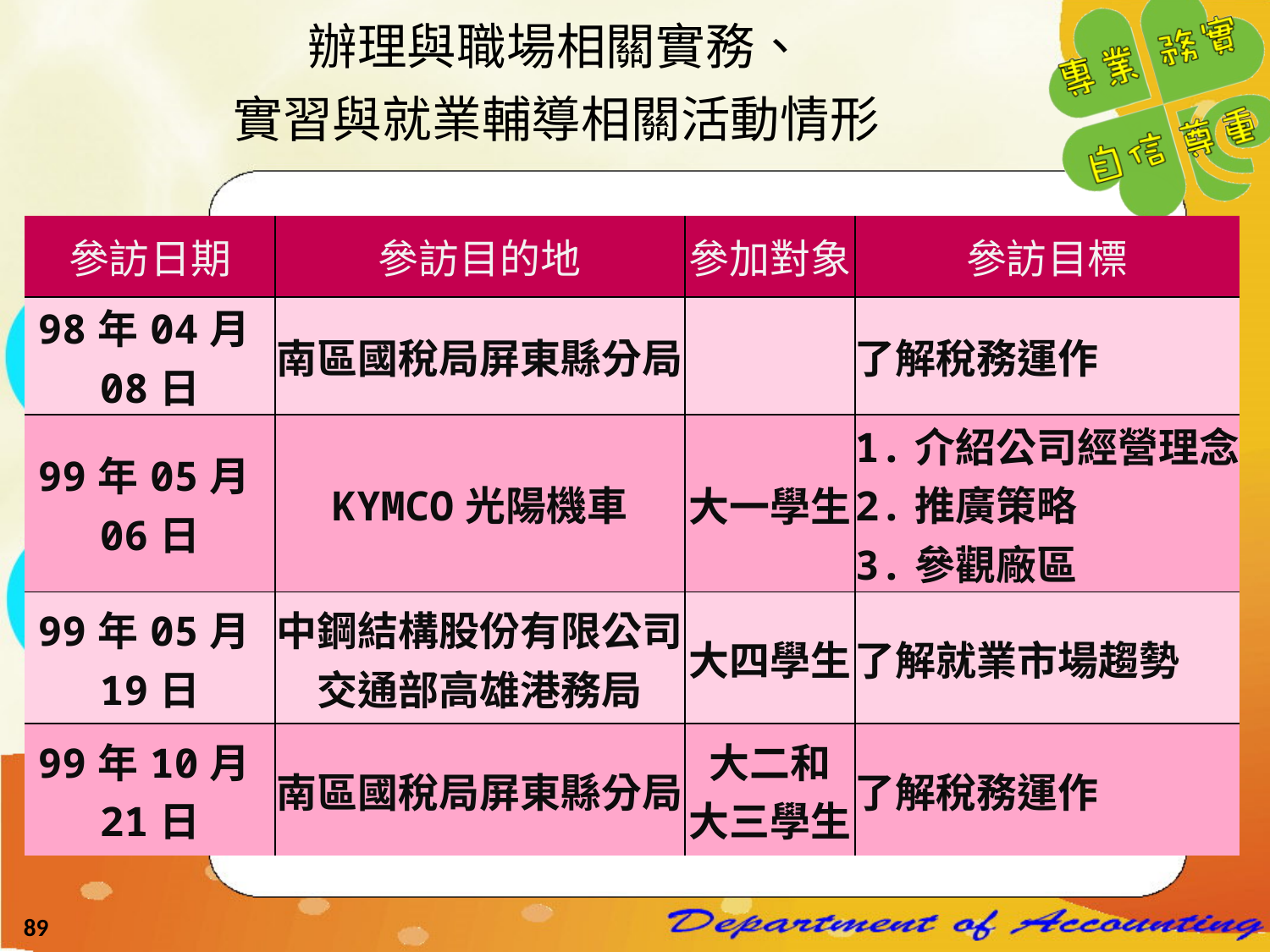

# 辦理與職場相關實務、 實習與就業輔導相關活動情形
| 參訪日期 | 參訪目的地 | 參加對象 | 參訪目標 |
| --- | --- | --- | --- |
| 98年04月08日 | 南區國稅局屏東縣分局 |  | 了解稅務運作 |
| 99年05月06日 | KYMCO光陽機車 | 大一學生 | 1.介紹公司經營理念 2.推廣策略 3.參觀廠區 |
| 99年05月19日 | 中鋼結構股份有限公司 交通部高雄港務局 | 大四學生 | 了解就業市場趨勢 |
| 99年10月21日 | 南區國稅局屏東縣分局 | 大二和 大三學生 | 了解稅務運作 |
89